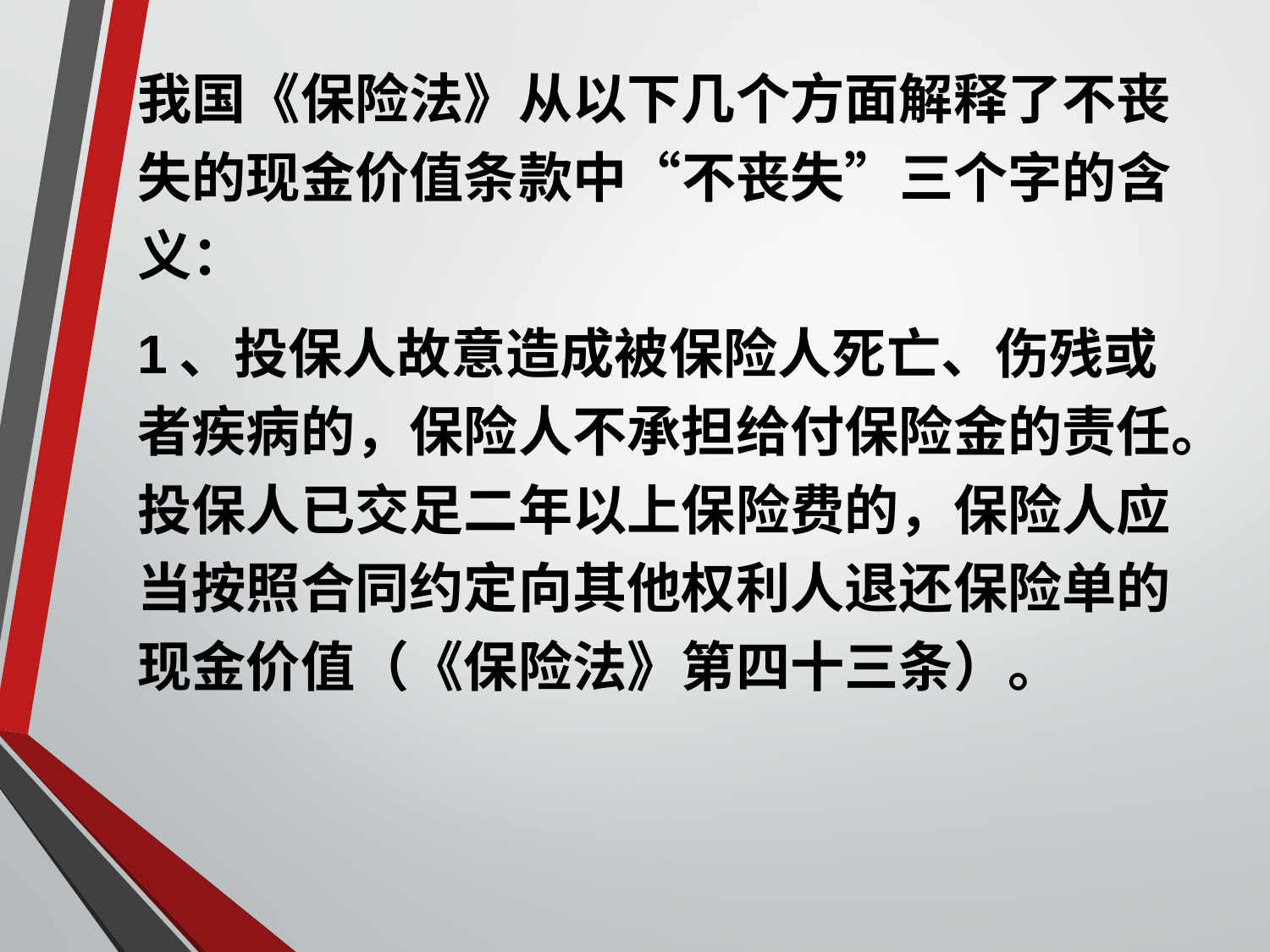

我国《保险法》从以下几个方面解释了不丧失的现金价值条款中“不丧失”三个字的含义：
1、投保人故意造成被保险人死亡、伤残或者疾病的，保险人不承担给付保险金的责任。投保人已交足二年以上保险费的，保险人应当按照合同约定向其他权利人退还保险单的现金价值（《保险法》第四十三条）。